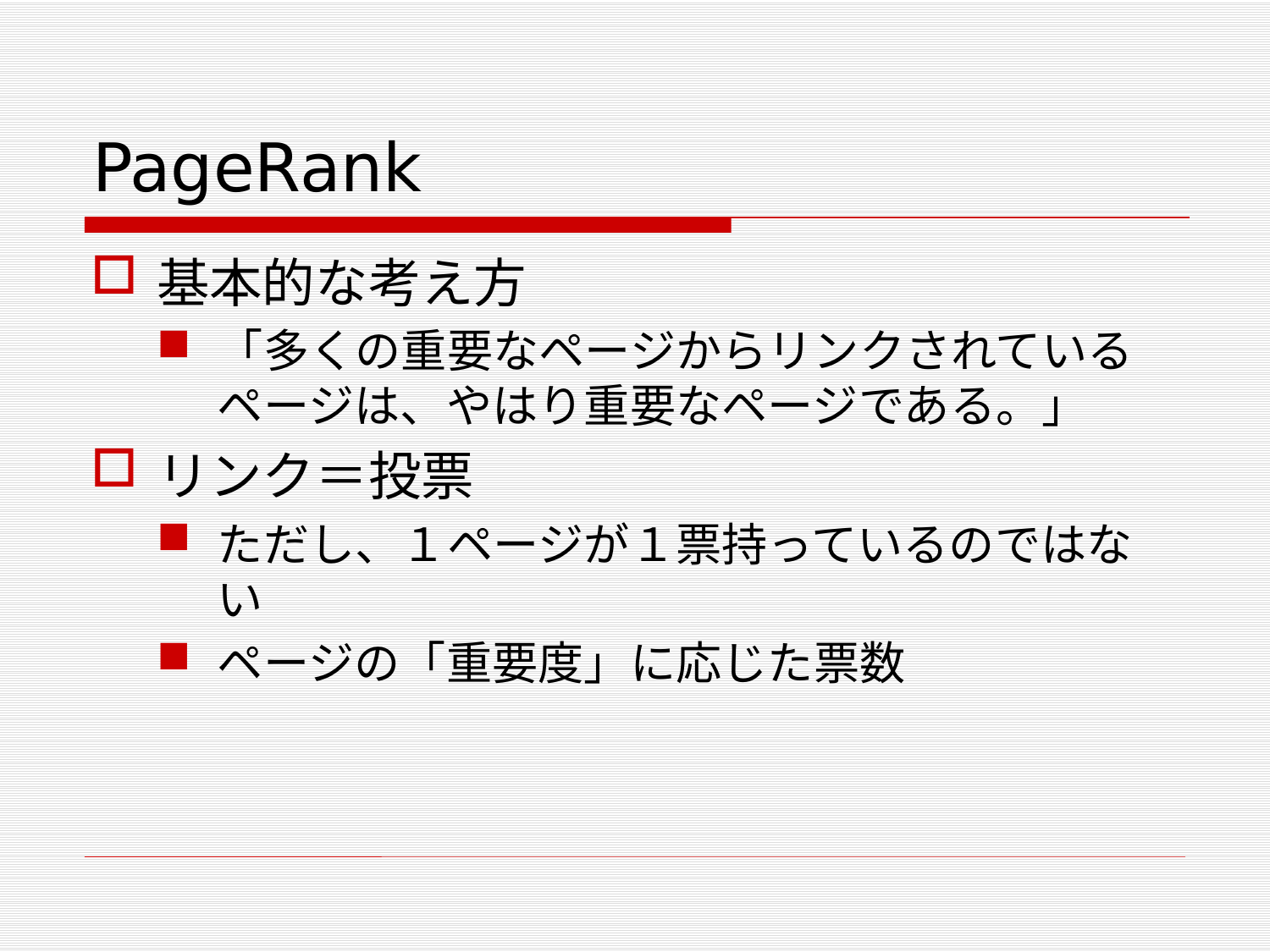

# PageRank
基本的な考え方
「多くの重要なページからリンクされているページは、やはり重要なページである。」
リンク＝投票
ただし、１ページが１票持っているのではない
ページの「重要度」に応じた票数